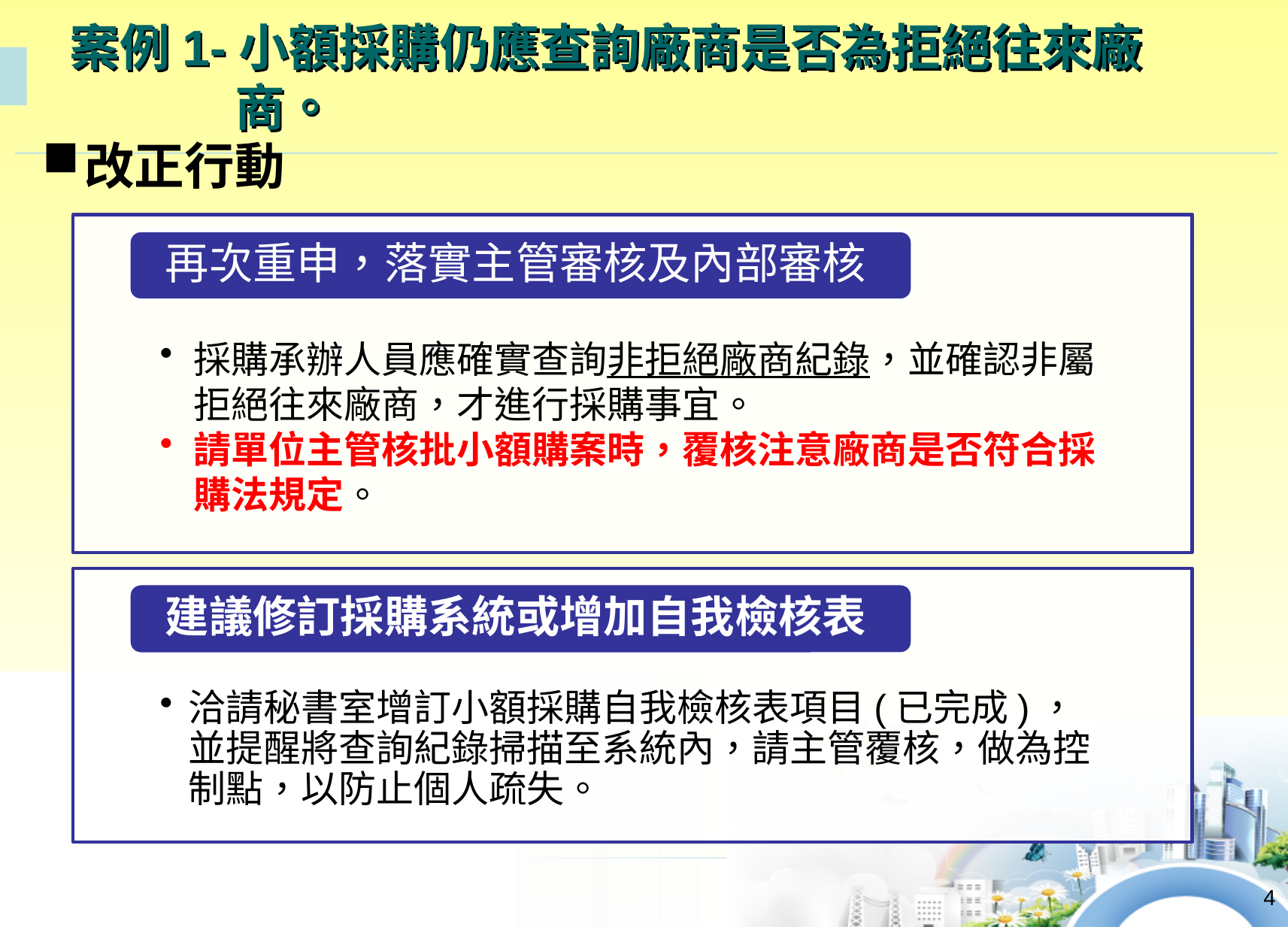

案例1-小額採購仍應查詢廠商是否為拒絕往來廠商。
改正行動
採購承辦人員應確實查詢非拒絕廠商紀錄，並確認非屬拒絕往來廠商，才進行採購事宜。
請單位主管核批小額購案時，覆核注意廠商是否符合採購法規定。
再次重申，落實主管審核及內部審核
洽請秘書室增訂小額採購自我檢核表項目(已完成)，並提醒將查詢紀錄掃描至系統內，請主管覆核，做為控制點，以防止個人疏失。
建議修訂採購系統或增加自我檢核表
4